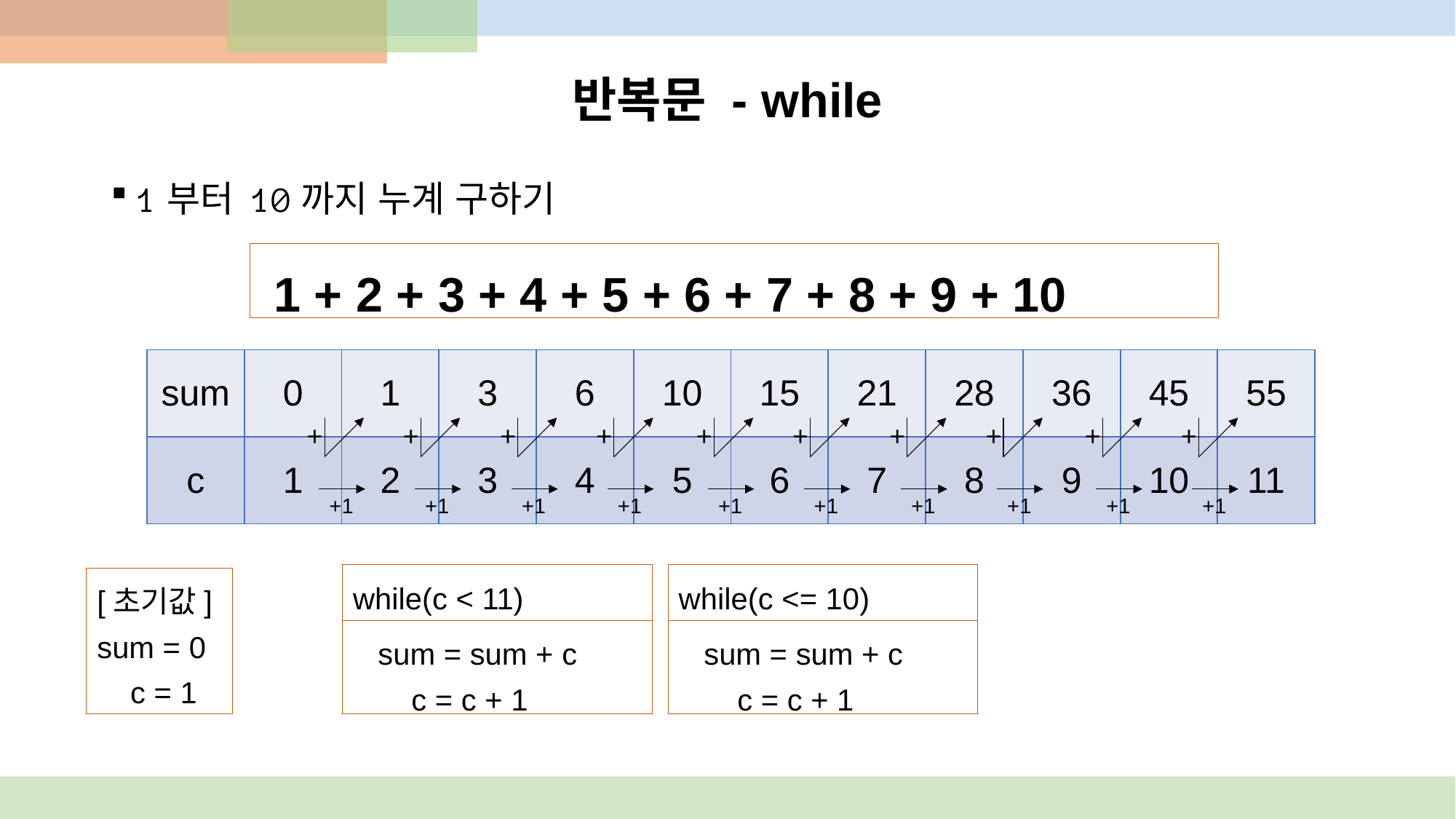

# 반복문 - while
1부터 10까지 누계 구하기

 1 + 2 + 3 + 4 + 5 + 6 + 7 + 8 + 9 + 10
| sum | 0 | 1 | 3 | 6 | 10 | 15 | 21 | 28 | 36 | 45 | 55 |
| --- | --- | --- | --- | --- | --- | --- | --- | --- | --- | --- | --- |
| c | 1 | 2 | 3 | 4 | 5 | 6 | 7 | 8 | 9 | 10 | 11 |
+
+
+
+
+
+
+
+
+
+
+1
+1
+1
+1
+1
+1
+1
+1
+1
+1
while(c < 11)
while(c <= 10)
[초기값]
sum = 0
    c = 1
   sum = sum + c
       c = c + 1
   sum = sum + c
       c = c + 1